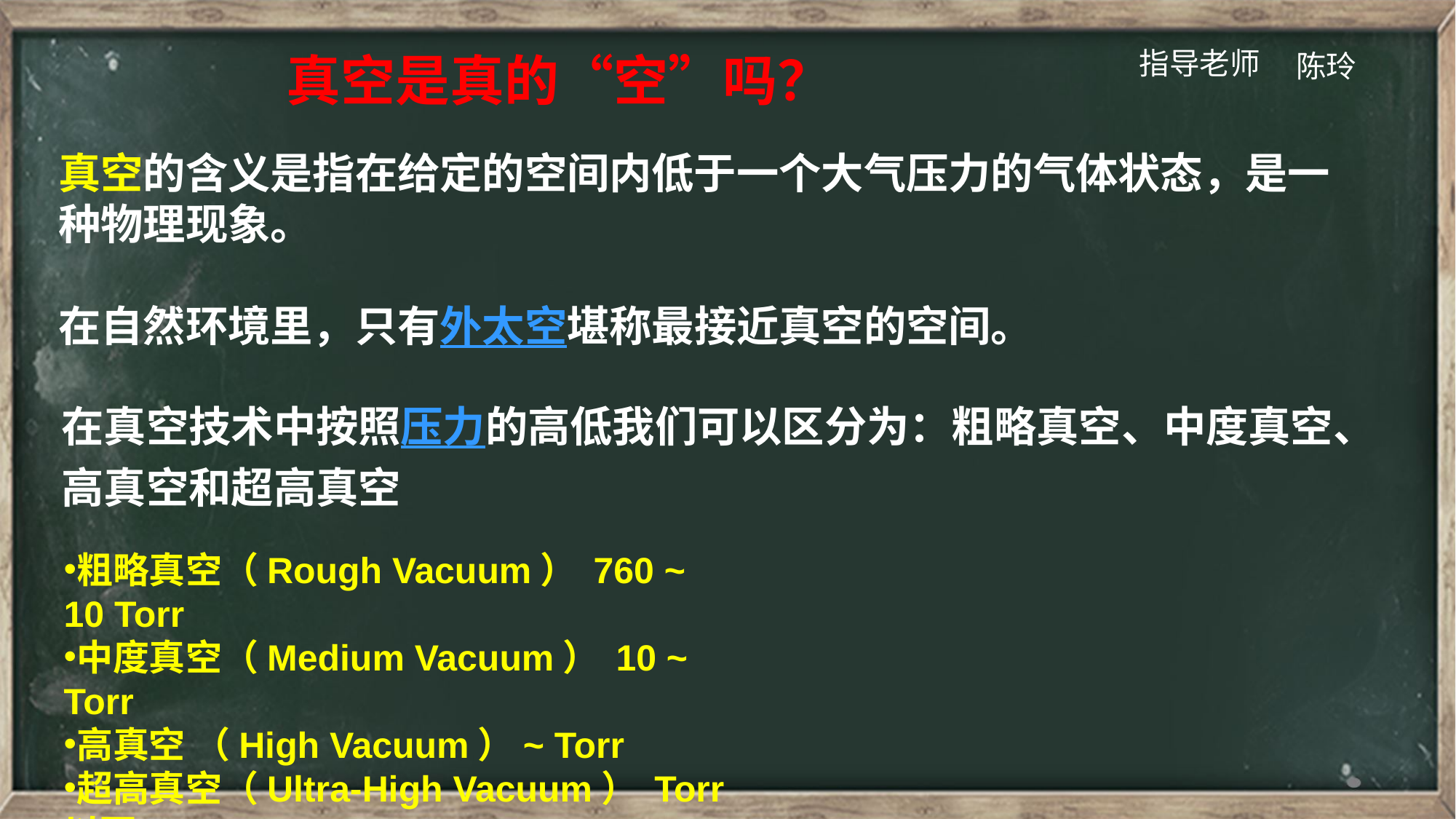

指导老师
陈玲
真空是真的“空”吗？
真空的含义是指在给定的空间内低于一个大气压力的气体状态，是一种物理现象。

在自然环境里，只有外太空堪称最接近真空的空间。
在真空技术中按照压力的高低我们可以区分为：粗略真空、中度真空、高真空和超高真空
粗略真空（Rough Vacuum） 760 ~ 10 Torr
中度真空（Medium Vacuum） 10 ~ Torr
高真空 （High Vacuum）~ Torr
超高真空（Ultra-High Vacuum） Torr以下